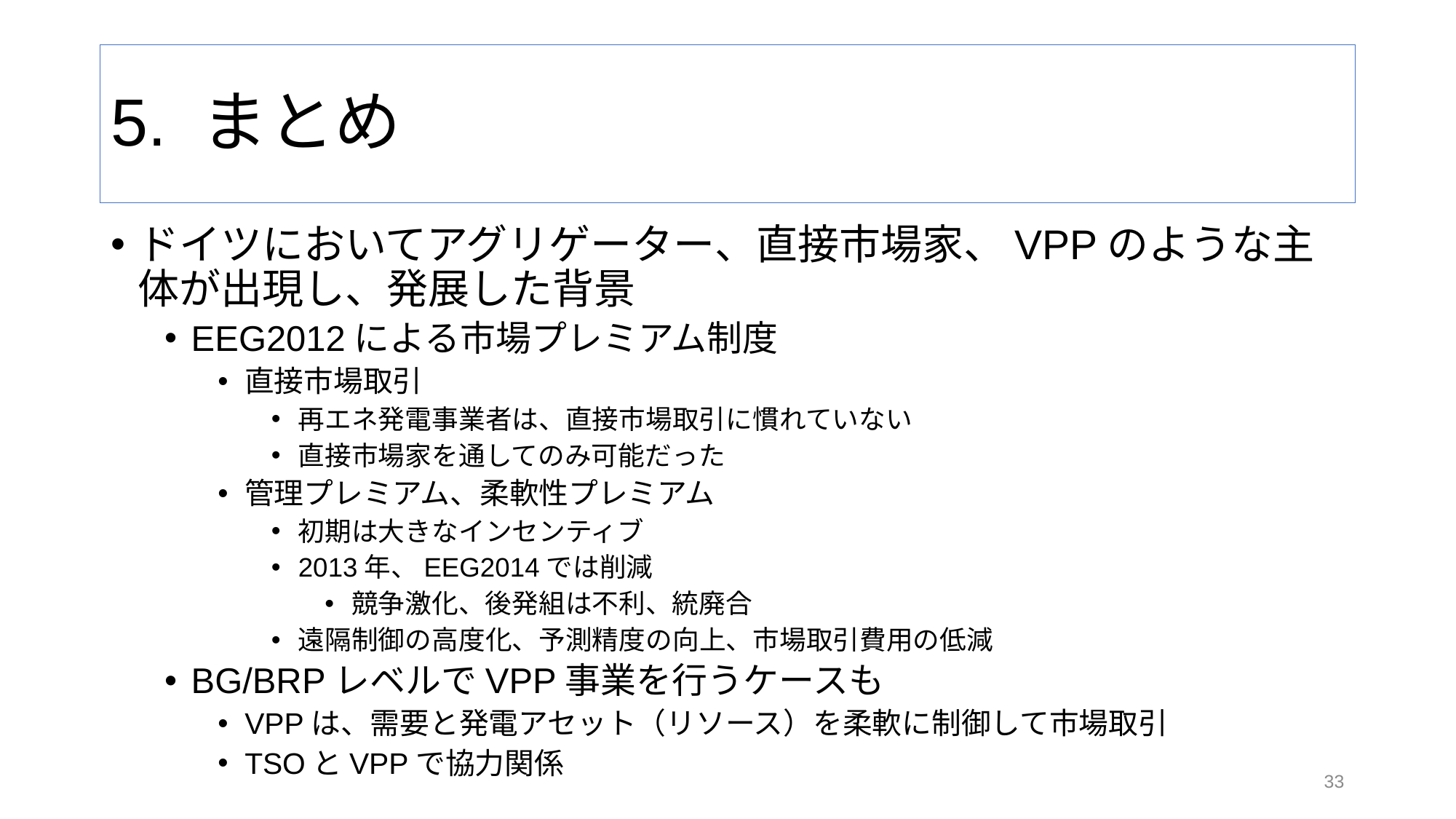

# 5. まとめ
ドイツにおいてアグリゲーター、直接市場家、VPPのような主体が出現し、発展した背景
EEG2012による市場プレミアム制度
直接市場取引
再エネ発電事業者は、直接市場取引に慣れていない
直接市場家を通してのみ可能だった
管理プレミアム、柔軟性プレミアム
初期は大きなインセンティブ
2013年、EEG2014では削減
競争激化、後発組は不利、統廃合
遠隔制御の高度化、予測精度の向上、市場取引費用の低減
BG/BRPレベルでVPP事業を行うケースも
VPPは、需要と発電アセット（リソース）を柔軟に制御して市場取引
TSOとVPPで協力関係

33